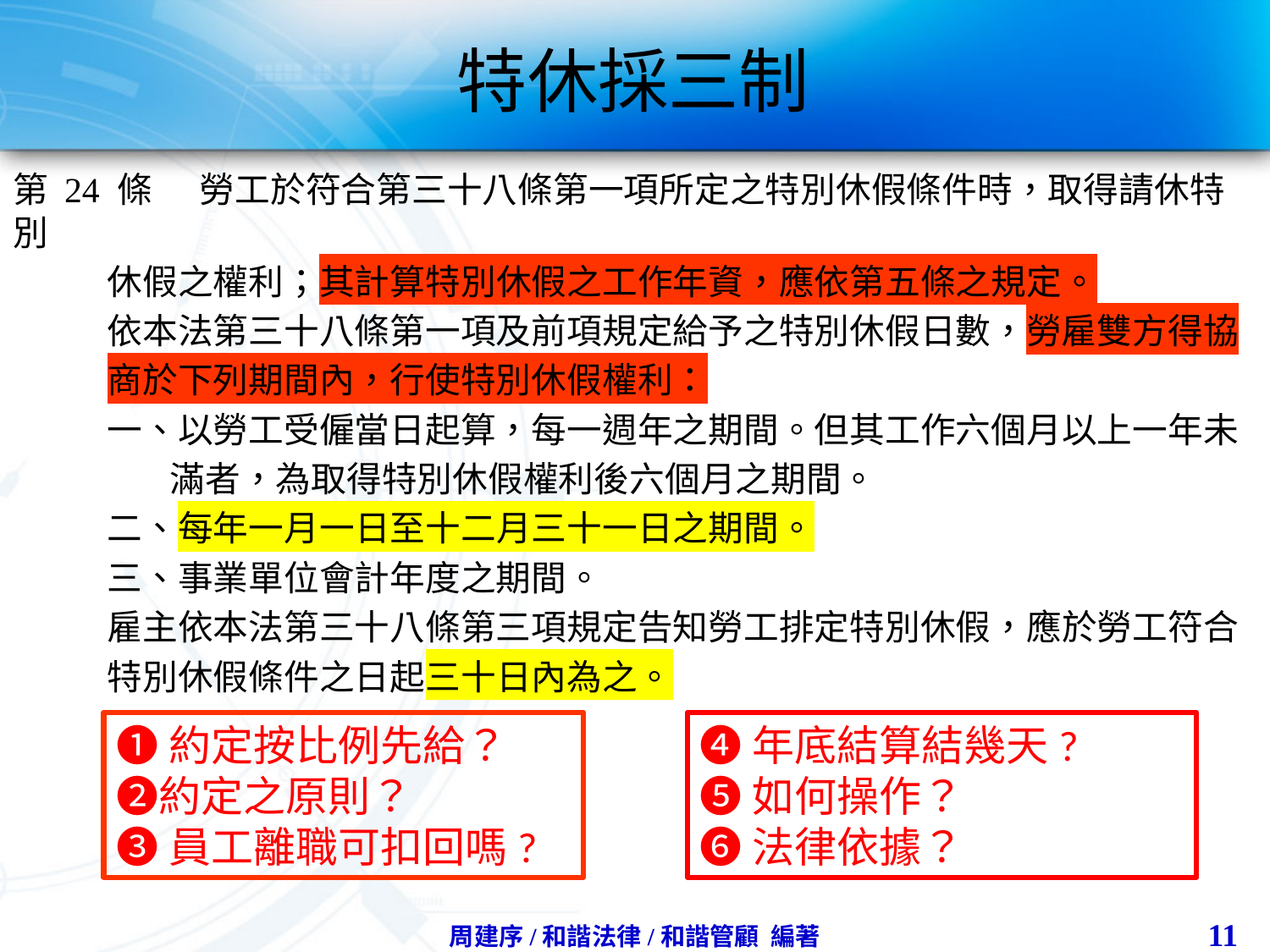

# 特休採三制
第 24 條      勞工於符合第三十八條第一項所定之特別休假條件時，取得請休特別
           休假之權利；其計算特別休假之工作年資，應依第五條之規定。
           依本法第三十八條第一項及前項規定給予之特別休假日數，勞雇雙方得協
           商於下列期間內，行使特別休假權利：
           一、以勞工受僱當日起算，每一週年之期間。但其工作六個月以上一年未
                   滿者，為取得特別休假權利後六個月之期間。
           二、每年一月一日至十二月三十一日之期間。
           三、事業單位會計年度之期間。
           雇主依本法第三十八條第三項規定告知勞工排定特別休假，應於勞工符合
           特別休假條件之日起三十日內為之。
❶約定按比例先給？   ❷約定之原則？
❸員工離職可扣回嗎?
❹年底結算結幾天?
❺如何操作？
❻法律依據？
11
周建序/和諧法律/和諧管顧  編著